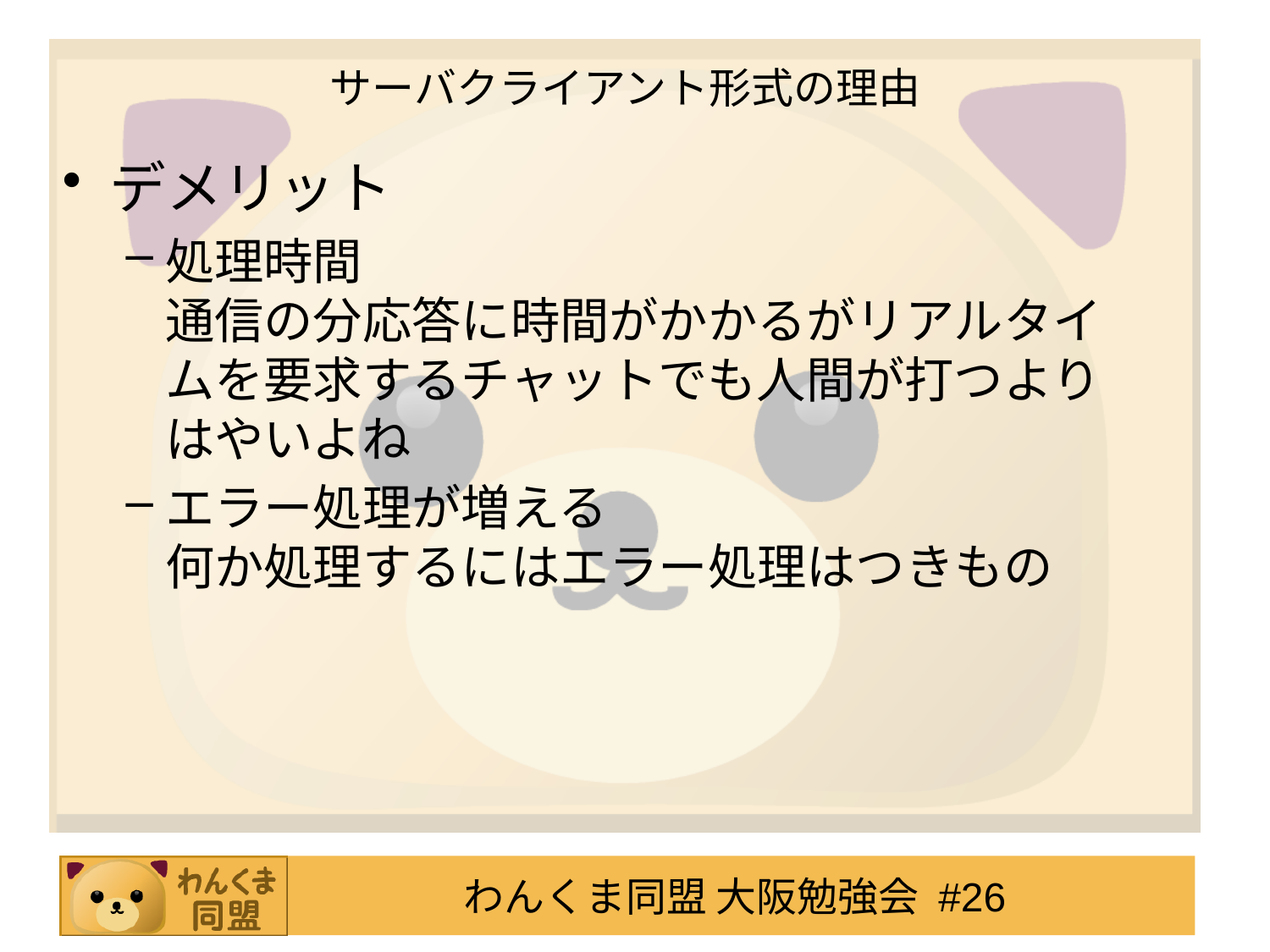

サーバクライアント形式の理由
デメリット
処理時間
通信の分応答に時間がかかるがリアルタイムを要求するチャットでも人間が打つよりはやいよね
エラー処理が増える
何か処理するにはエラー処理はつきもの